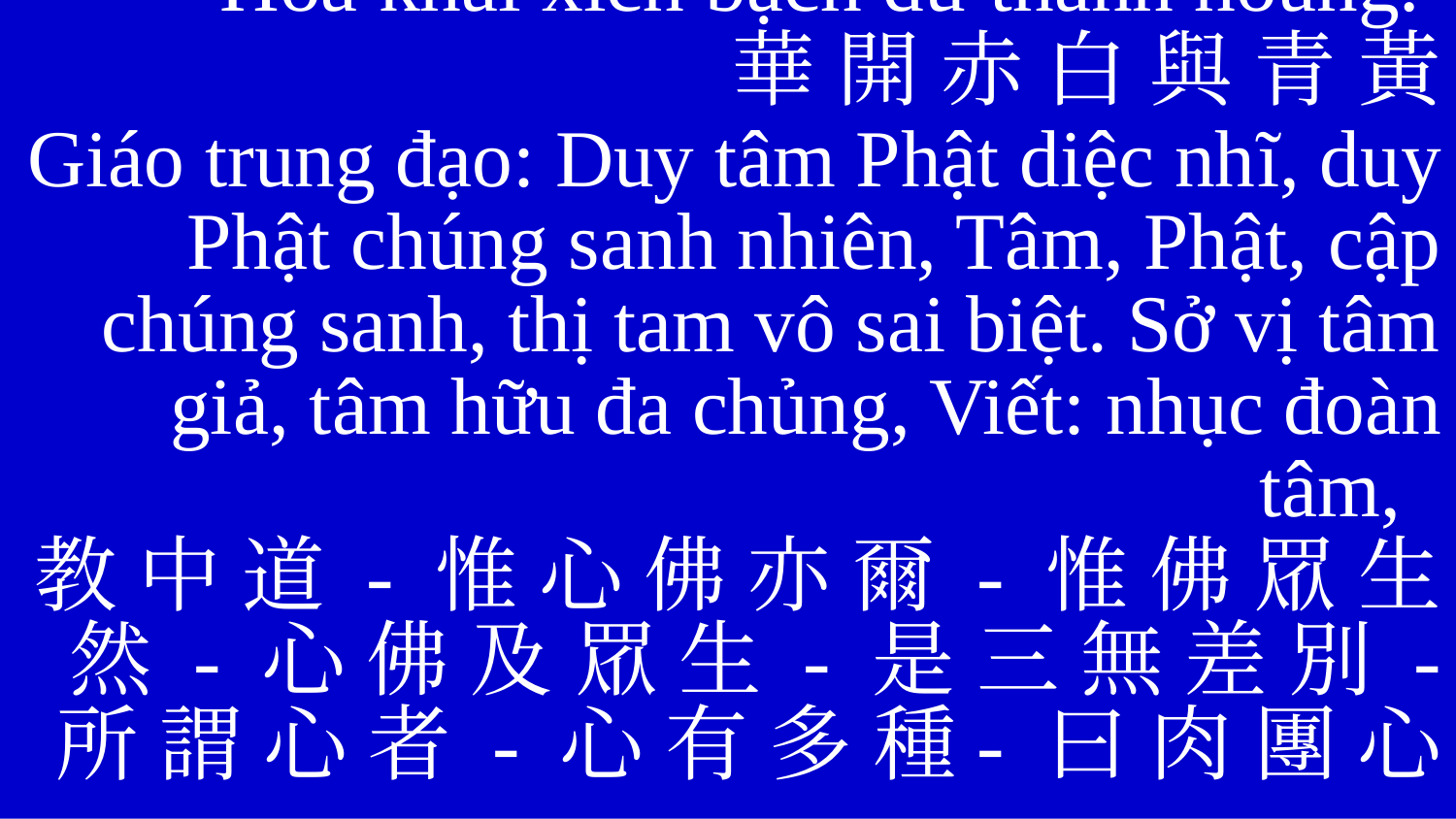

Hoa khai xích bạch dữ thanh hoàng.
	華 開 赤 白 與 青 黃
Giáo trung đạo: Duy tâm Phật diệc nhĩ, duy Phật chúng sanh nhiên, Tâm, Phật, cập chúng sanh, thị tam vô sai biệt. Sở vị tâm giả, tâm hữu đa chủng, Viết: nhục đoàn tâm,
教 中 道 - 惟 心 佛 亦 爾 - 惟 佛 眾 生 然 - 心 佛 及 眾 生 - 是 三 無 差 別 - 所 謂 心 者 - 心 有 多 種- 曰 肉 團 心 -